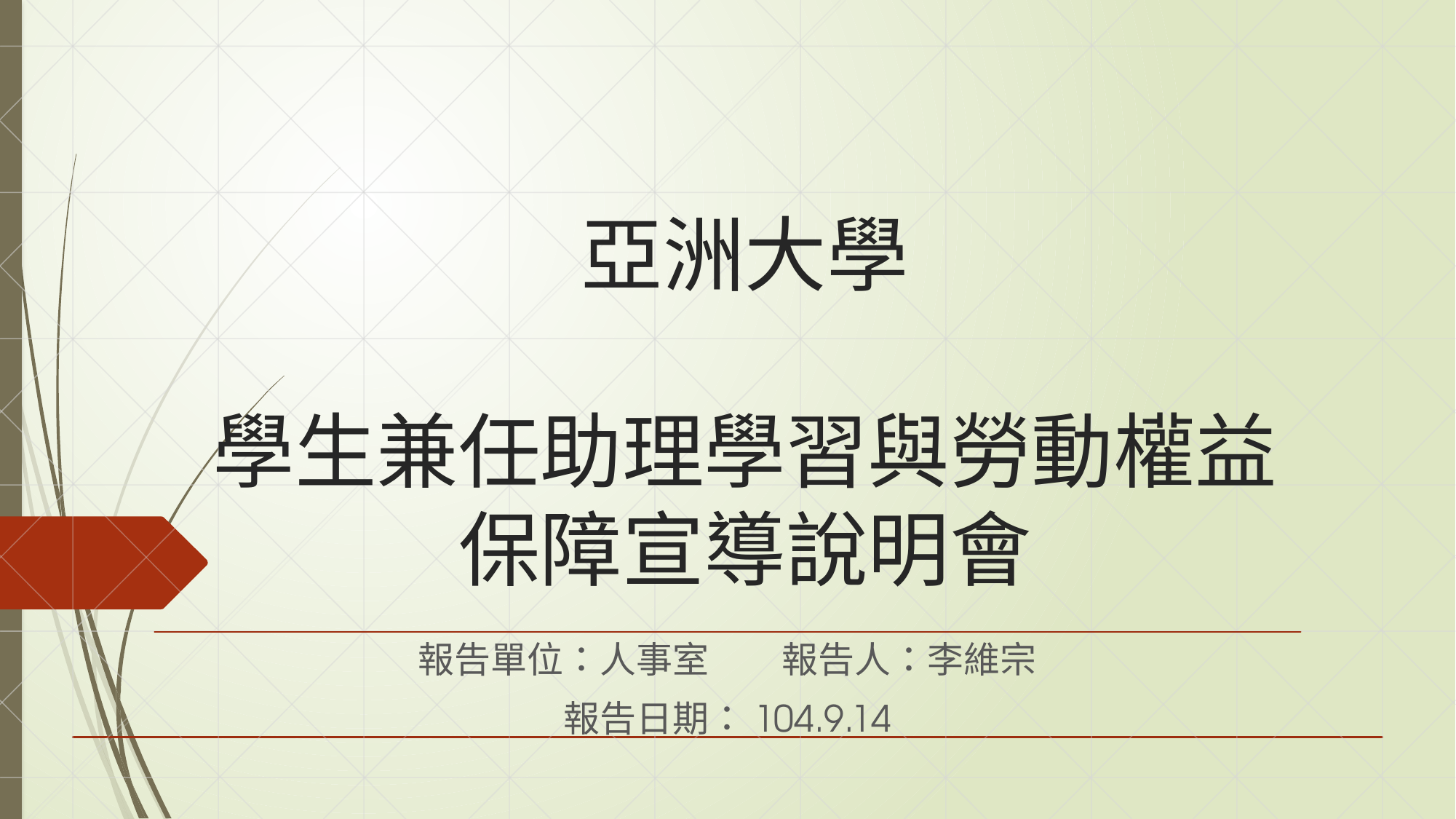

# 亞洲大學 學生兼任助理學習與勞動權益 保障宣導說明會
報告單位：人事室　　報告人：李維宗
報告日期：104.9.14